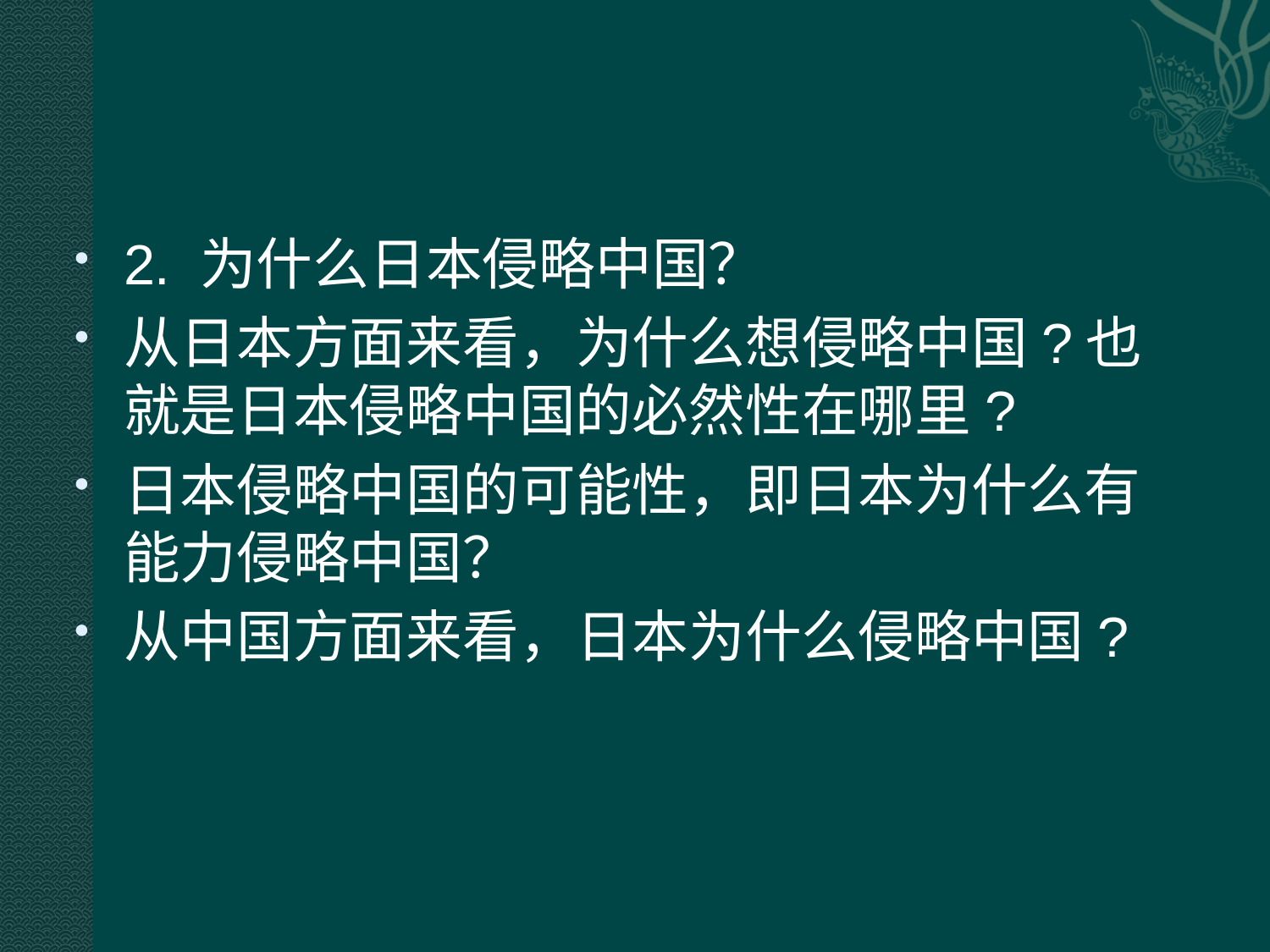

#
2. 为什么日本侵略中国？
从日本方面来看，为什么想侵略中国?也就是日本侵略中国的必然性在哪里?
日本侵略中国的可能性，即日本为什么有能力侵略中国？
从中国方面来看，日本为什么侵略中国?